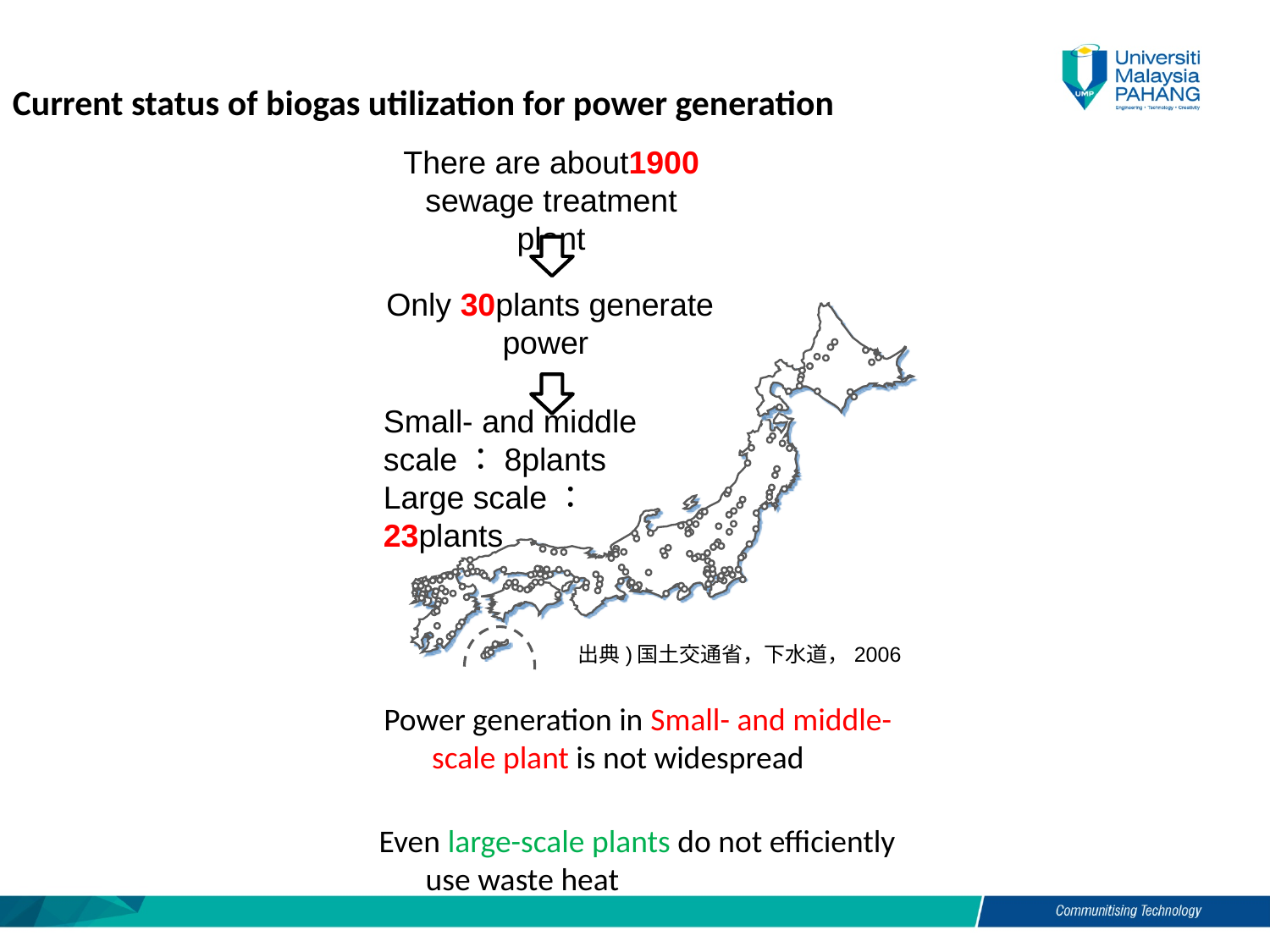

Current status of biogas utilization for power generation
There are about1900 sewage treatment plant

Only 30plants generate power

出典)国土交通省，下水道，2006

Small- and middle scale：8plants
Large scale：23plants
Power generation in Small- and middle-scale plant is not widespread
Even large-scale plants do not efficiently use waste heat